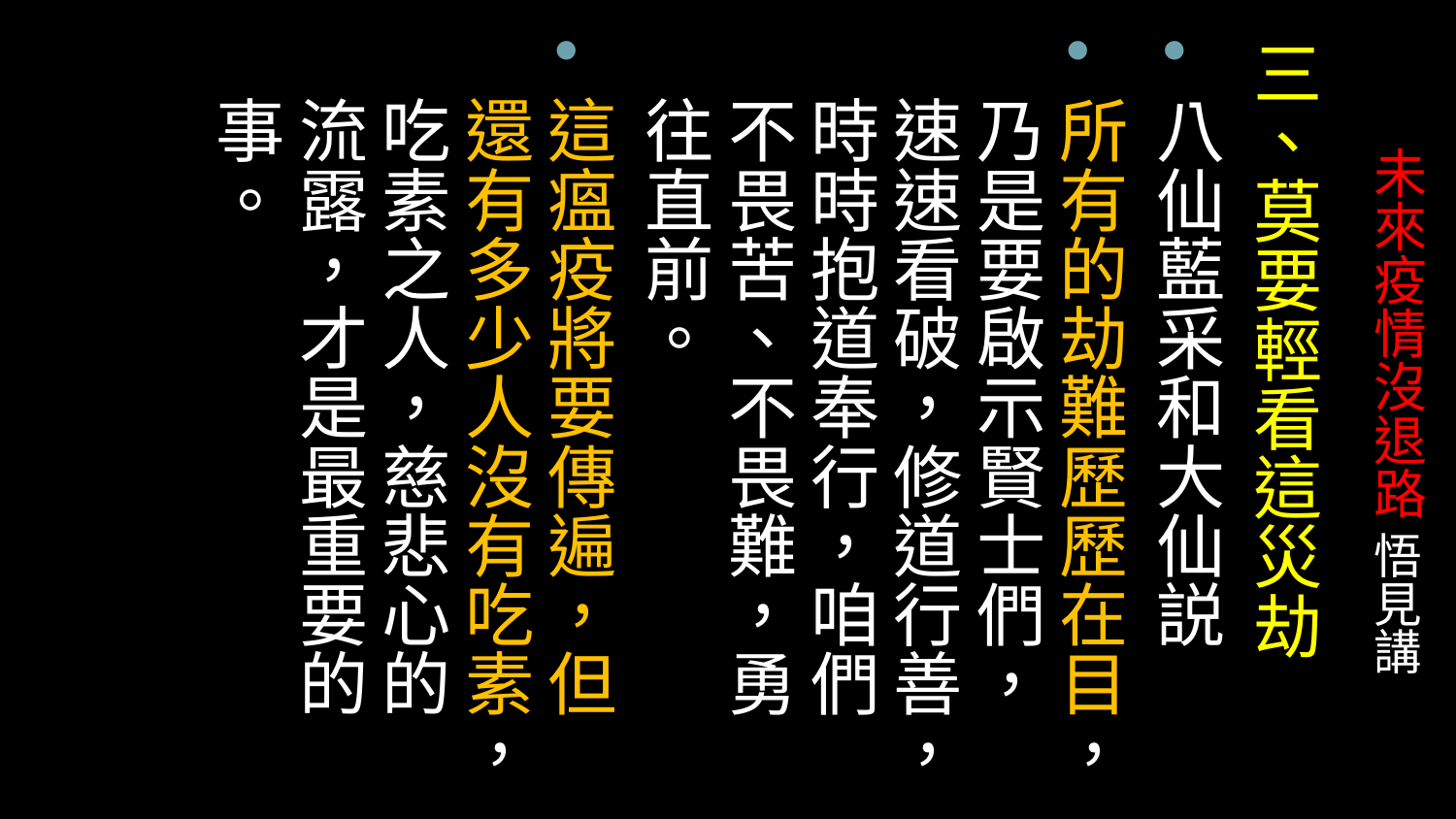

三、莫要輕看這災劫
八仙藍采和大仙説
所有的劫難歷歷在目，乃是要啟示賢士們，速速看破，修道行善，時時抱道奉行，咱們不畏苦、不畏難，勇往直前。
這瘟疫將要傳遍，但還有多少人沒有吃素，吃素之人，慈悲心的流露，才是最重要的事。

# 未來疫情沒退路 悟見講